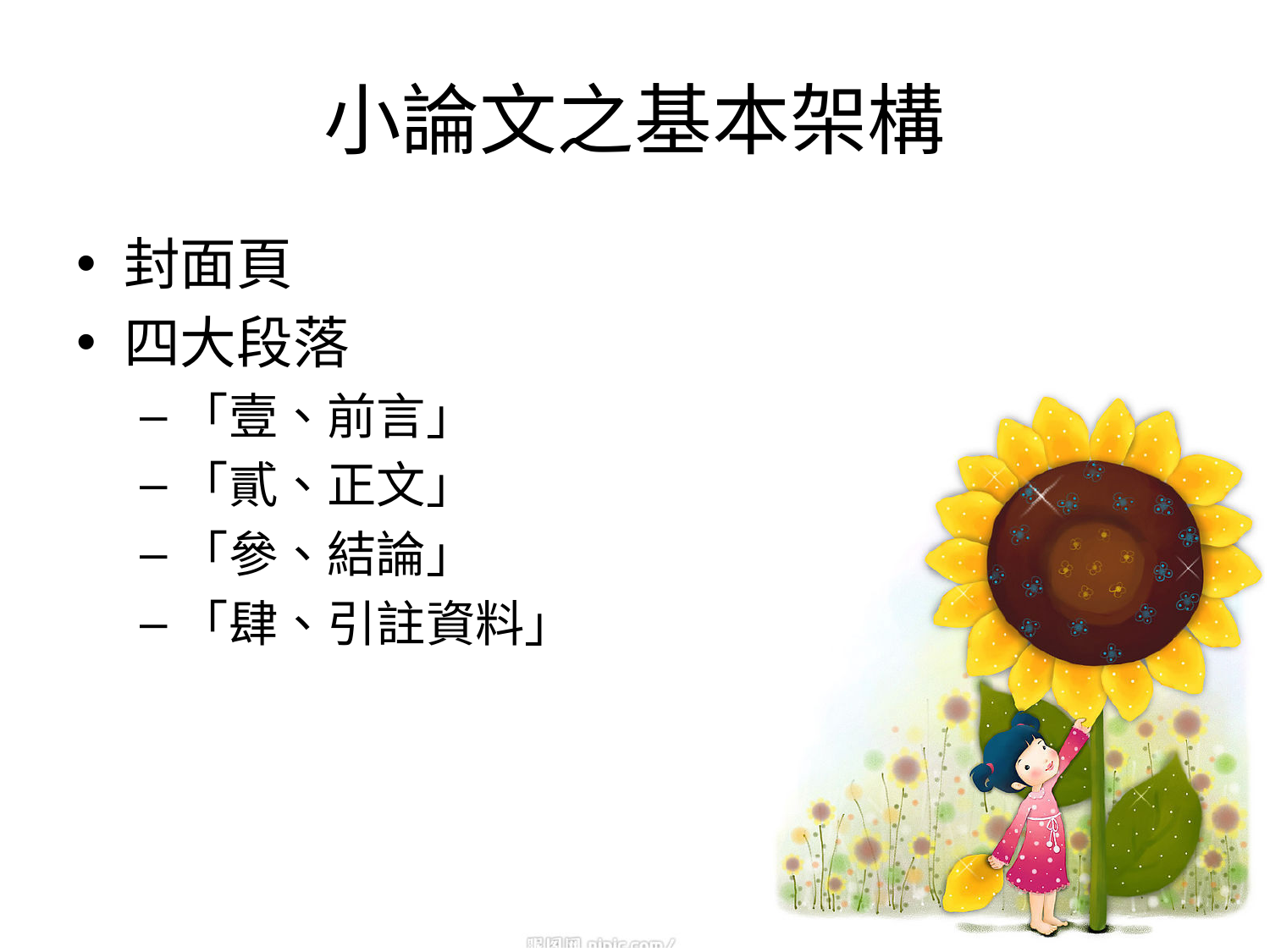

# 小論文之基本架構
封面頁
四大段落
「壹、前言」
「貳、正文」
「參、結論」
「肆、引註資料」